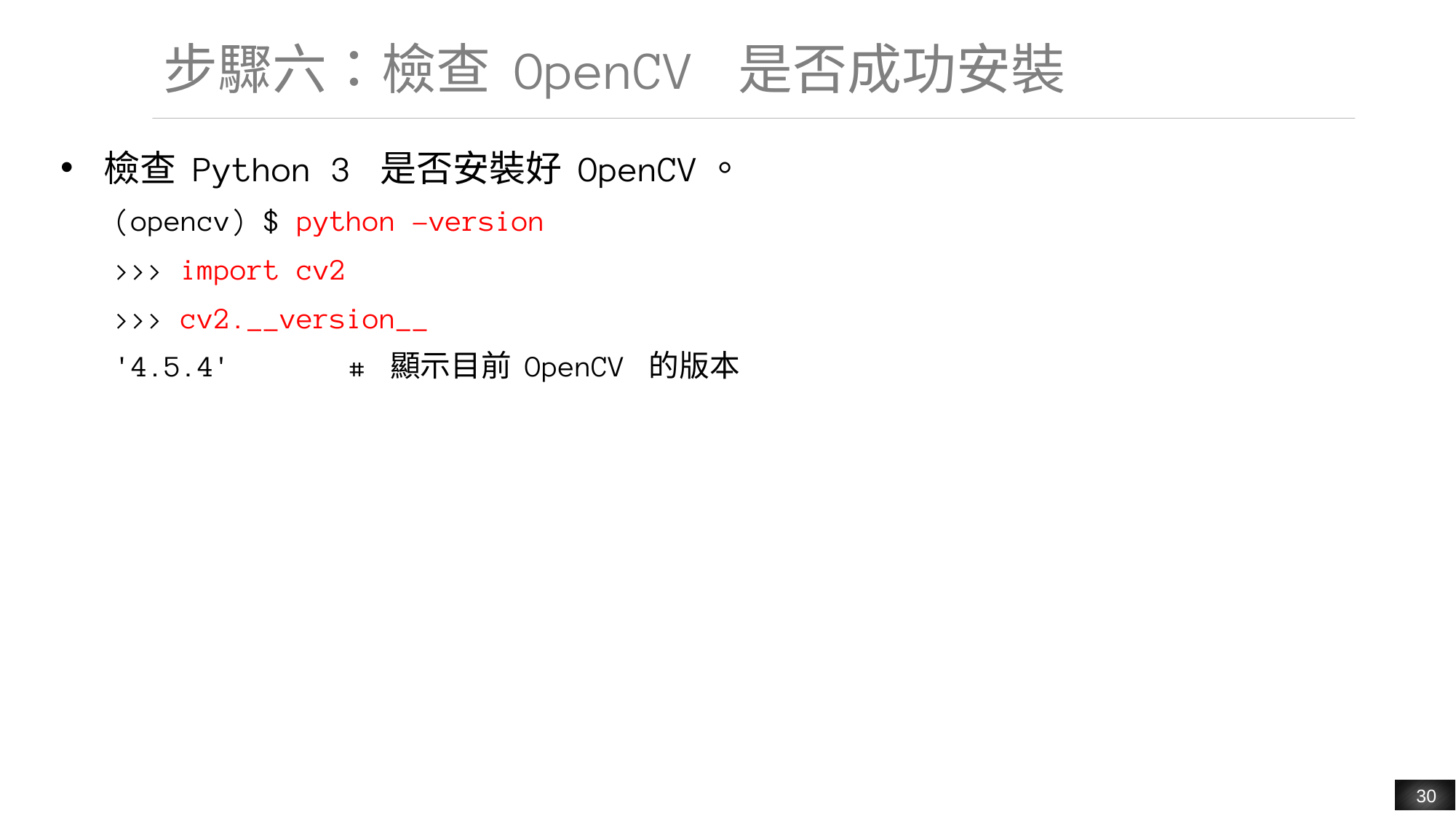

# 步驟六：檢查 OpenCV 是否成功安裝
檢查 Python 3 是否安裝好 OpenCV。
(opencv) $ python –version
>>> import cv2
>>> cv2.__version__
'4.5.4'	 # 顯示目前 OpenCV 的版本